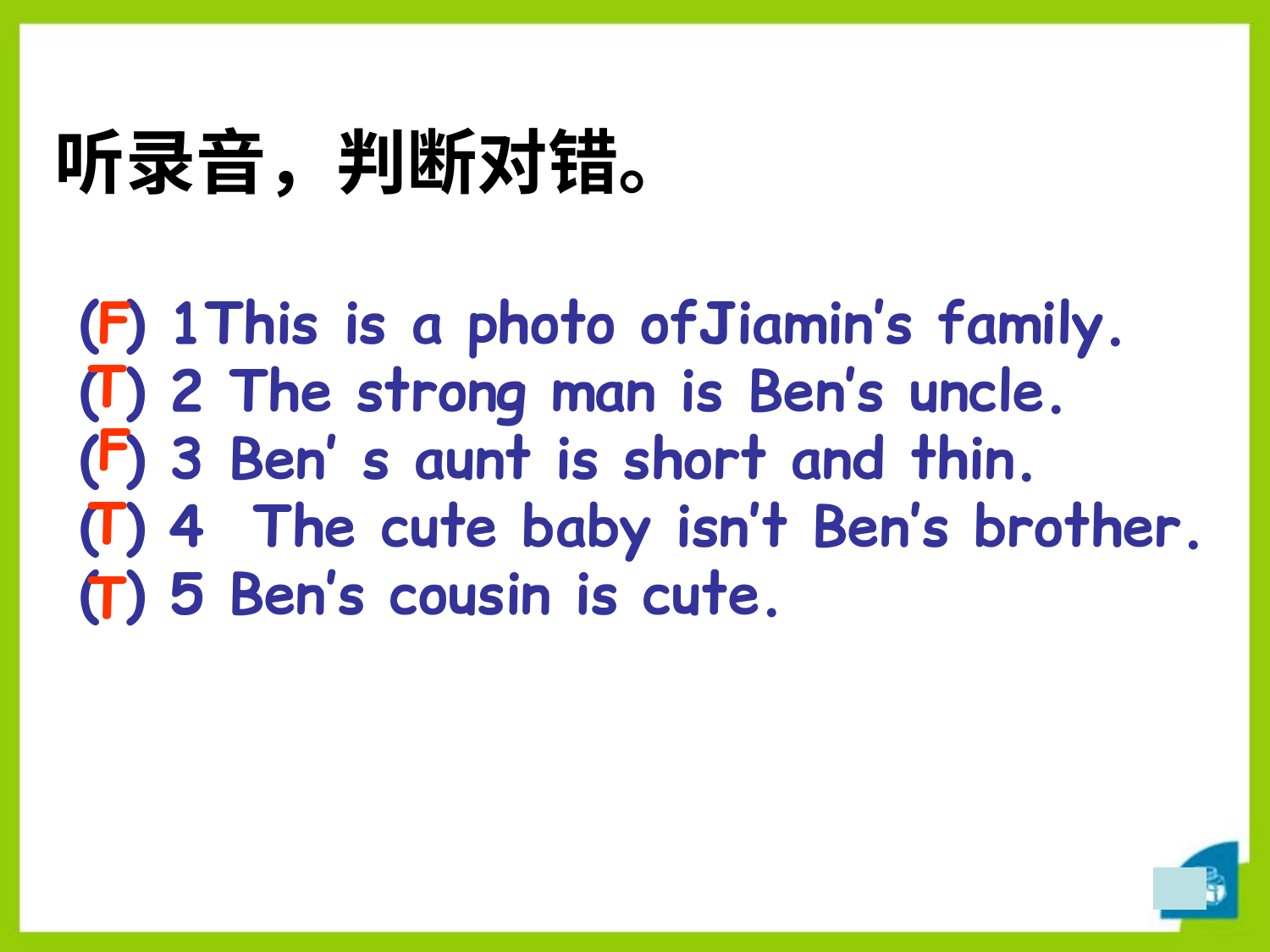

听录音，判断对错。

 ( ) 1This is a photo ofJiamin’s family.
 ( ) 2 The strong man is Ben’s uncle.
 ( ) 3 Ben’ s aunt is short and thin.
 ( ) 4  The cute baby isn’t Ben’s brother.
 ( ) 5 Ben’s cousin is cute.

F
T
F
T
T